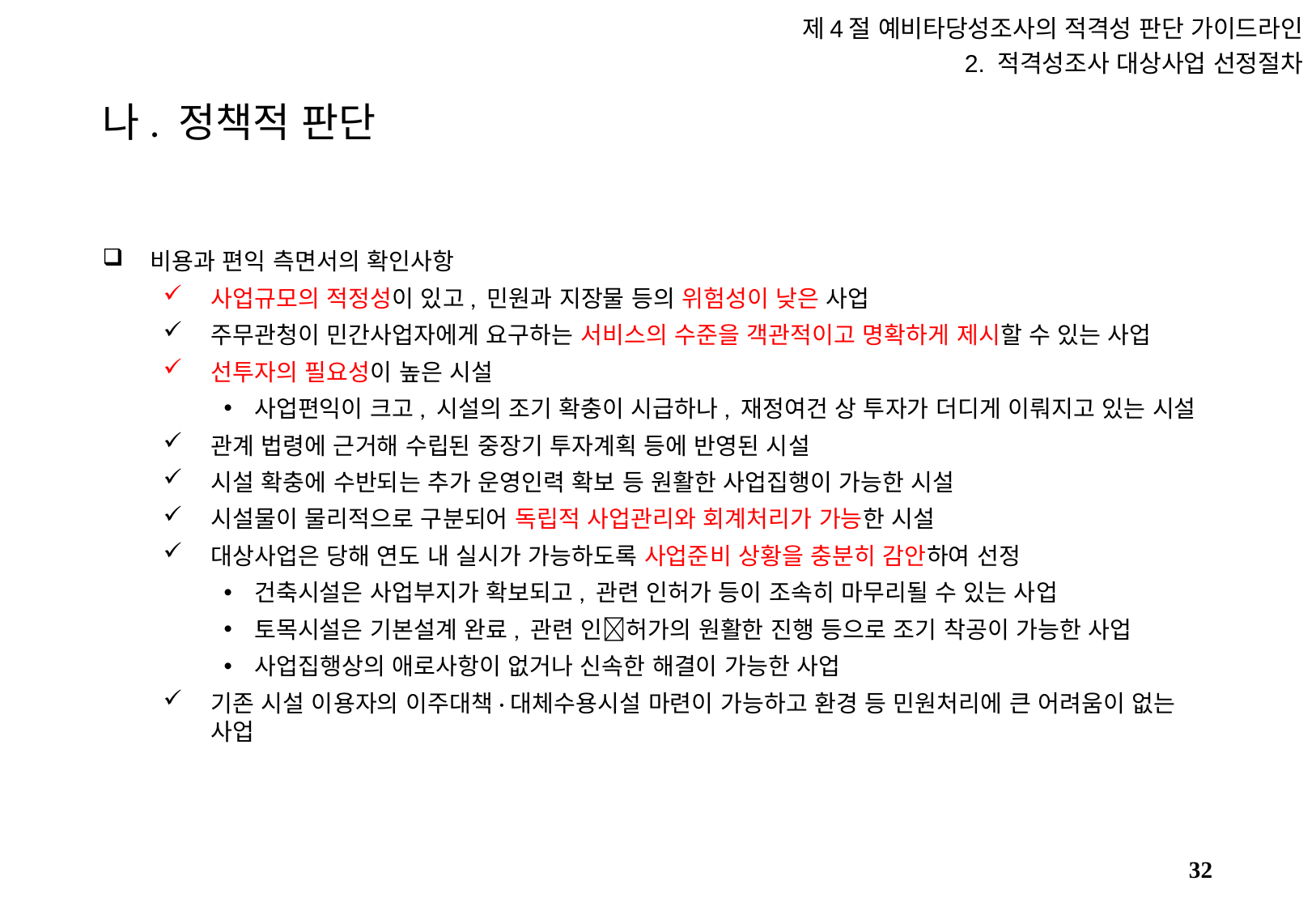

제4절 예비타당성조사의 적격성 판단 가이드라인
2. 적격성조사 대상사업 선정절차
# 나. 정책적 판단
비용과 편익 측면서의 확인사항
사업규모의 적정성이 있고, 민원과 지장물 등의 위험성이 낮은 사업
주무관청이 민간사업자에게 요구하는 서비스의 수준을 객관적이고 명확하게 제시할 수 있는 사업
선투자의 필요성이 높은 시설
사업편익이 크고, 시설의 조기 확충이 시급하나, 재정여건 상 투자가 더디게 이뤄지고 있는 시설
관계 법령에 근거해 수립된 중장기 투자계획 등에 반영된 시설
시설 확충에 수반되는 추가 운영인력 확보 등 원활한 사업집행이 가능한 시설
시설물이 물리적으로 구분되어 독립적 사업관리와 회계처리가 가능한 시설
대상사업은 당해 연도 내 실시가 가능하도록 사업준비 상황을 충분히 감안하여 선정
건축시설은 사업부지가 확보되고, 관련 인허가 등이 조속히 마무리될 수 있는 사업
토목시설은 기본설계 완료, 관련 인⋅허가의 원활한 진행 등으로 조기 착공이 가능한 사업
사업집행상의 애로사항이 없거나 신속한 해결이 가능한 사업
기존 시설 이용자의 이주대책·대체수용시설 마련이 가능하고 환경 등 민원처리에 큰 어려움이 없는 사업
32